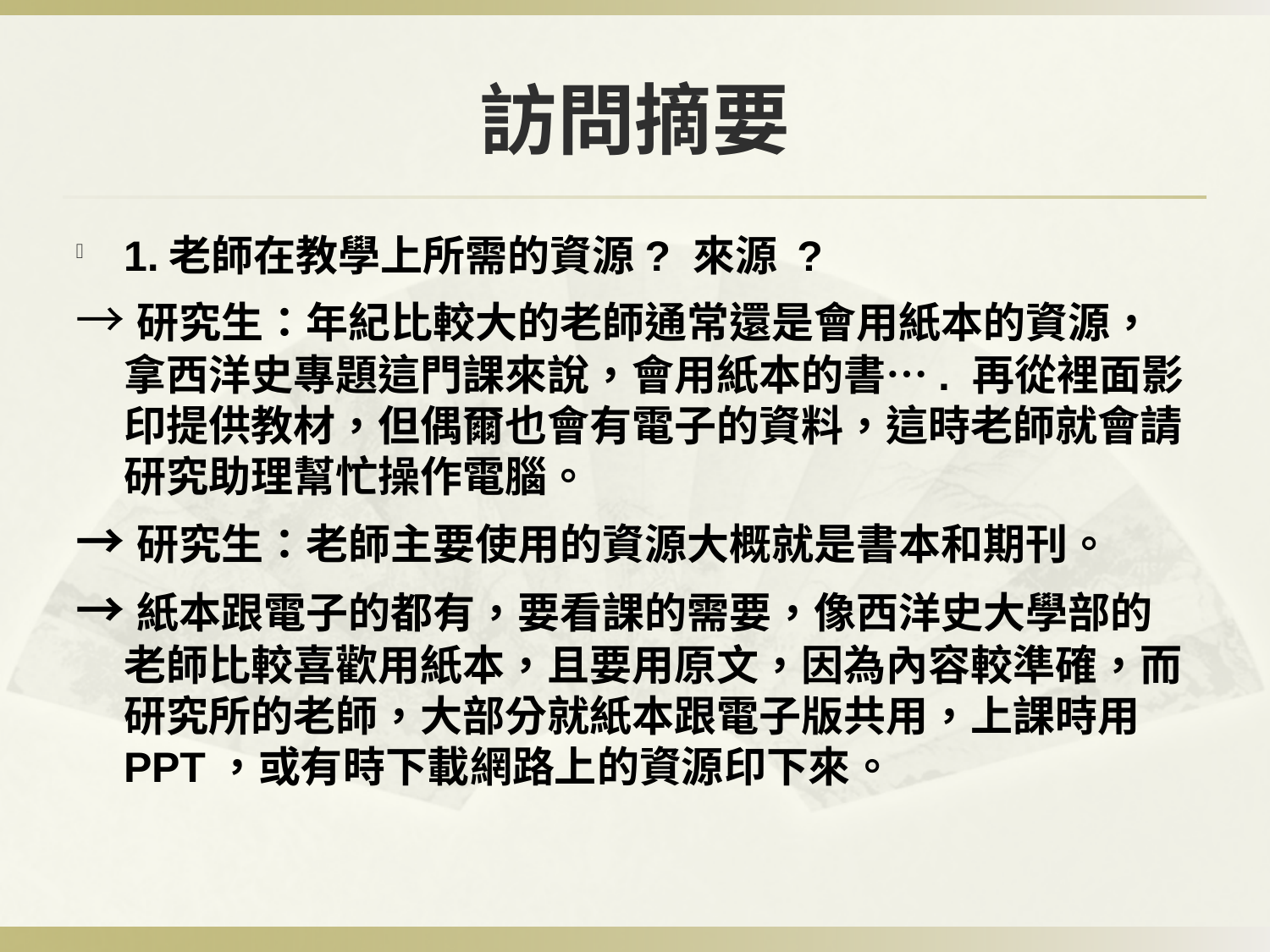

# 訪問摘要
1.老師在教學上所需的資源? 來源 ?
→研究生：年紀比較大的老師通常還是會用紙本的資源，拿西洋史專題這門課來說，會用紙本的書…. 再從裡面影印提供教材，但偶爾也會有電子的資料，這時老師就會請研究助理幫忙操作電腦。
→研究生：老師主要使用的資源大概就是書本和期刊。
→紙本跟電子的都有，要看課的需要，像西洋史大學部的老師比較喜歡用紙本，且要用原文，因為內容較準確，而研究所的老師，大部分就紙本跟電子版共用，上課時用PPT，或有時下載網路上的資源印下來。